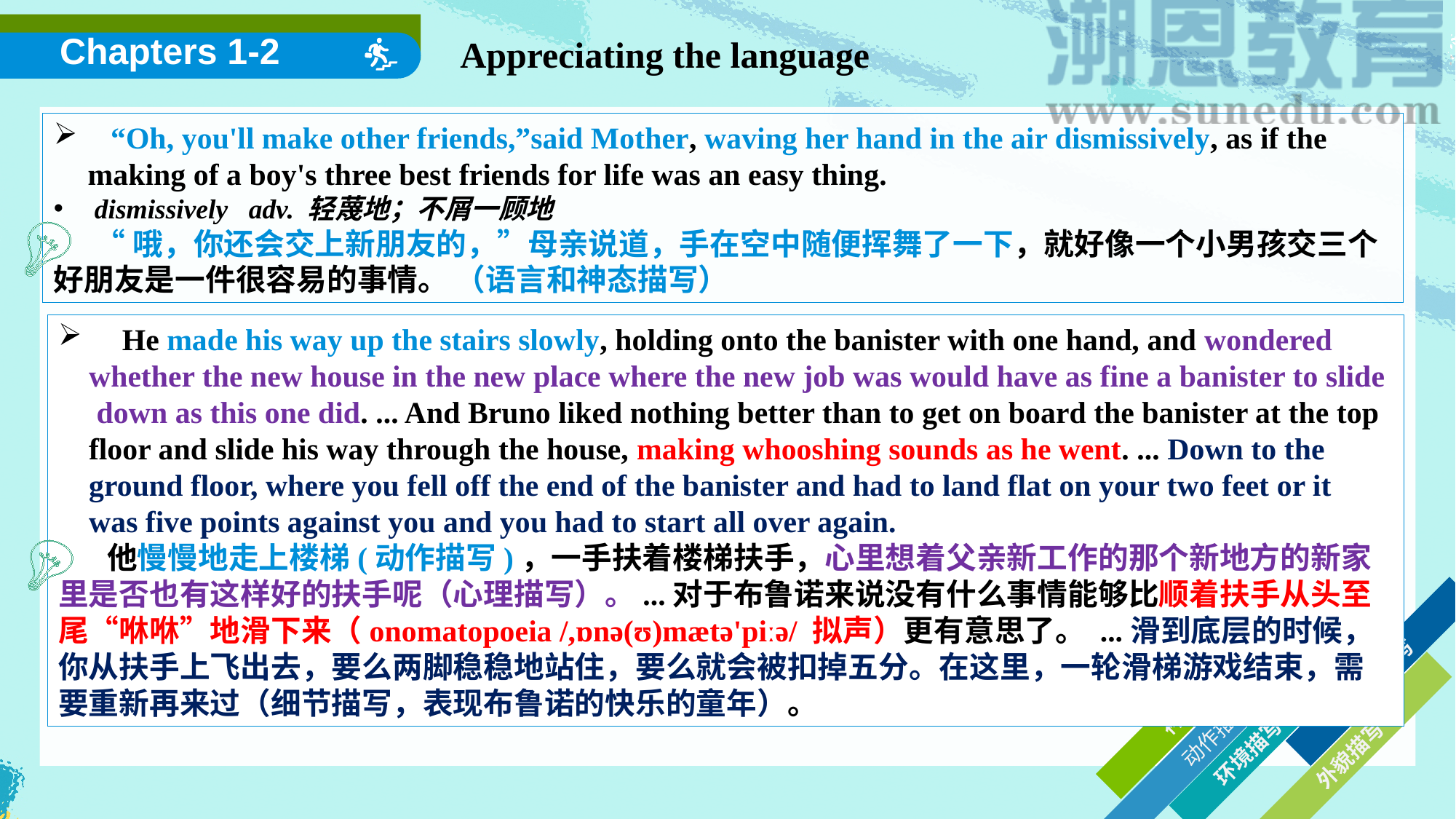

Chapters 1-2
Appreciating the language

   “Oh, you'll make other friends,”said Mother, waving her hand in the air dismissively, as if the making of a boy's three best friends for life was an easy thing.
dismissively   adv. 轻蔑地；不屑一顾地
      “哦，你还会交上新朋友的，”母亲说道，手在空中随便挥舞了一下，就好像一个小男孩交三个好朋友是一件很容易的事情。 （语言和神态描写）

   He made his way up the stairs slowly, holding onto the banister with one hand, and wondered
    whether the new house in the new place where the new job was would have as fine a banister to slide
     down as this one did. ... And Bruno liked nothing better than to get on board the banister at the top
    floor and slide his way through the house, making whooshing sounds as he went. ... Down to the
    ground floor, where you fell off the end of the banister and had to land flat on your two feet or it
    was five points against you and you had to start all over again.
      他慢慢地走上楼梯(动作描写)，一手扶着楼梯扶手，心里想着父亲新工作的那个新地方的新家里是否也有这样好的扶手呢（心理描写）。...对于布鲁诺来说没有什么事情能够比顺着扶手从头至尾“咻咻”地滑下来（onomatopoeia /,ɒnə(ʊ)mætə'piːə/ 拟声）更有意思了。 ...滑到底层的时候，你从扶手上飞出去，要么两脚稳稳地站住，要么就会被扣掉五分。在这里，一轮滑梯游戏结束，需要重新再来过（细节描写，表现布鲁诺的快乐的童年）。

语言描写
神态描写
动作描写
环境描写
外貌描写